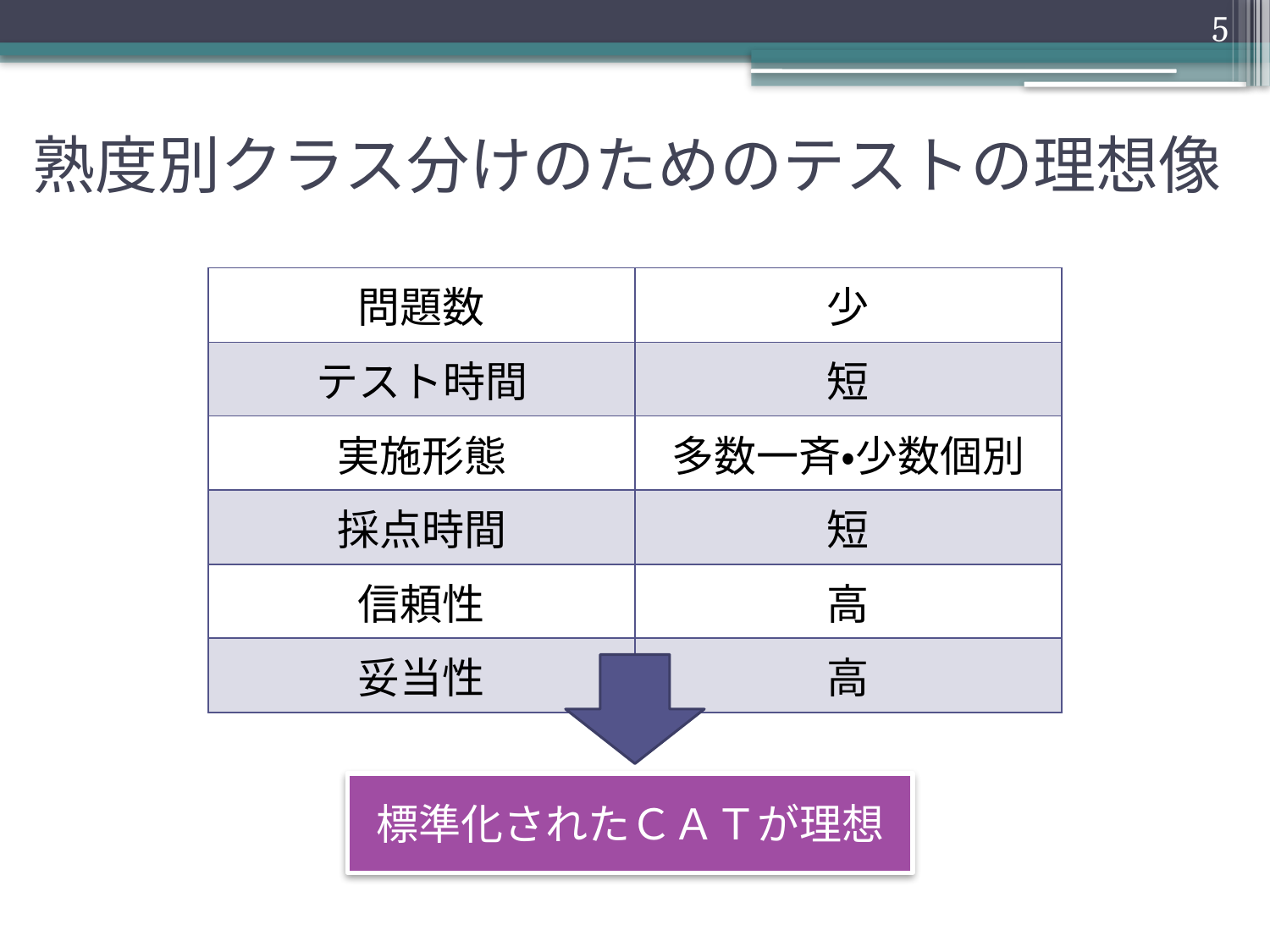

5
# 熟度別クラス分けのためのテストの理想像
| 問題数 | 少 |
| --- | --- |
| テスト時間 | 短 |
| 実施形態 | 多数一斉・少数個別 |
| 採点時間 | 短 |
| 信頼性 | 高 |
| 妥当性 | 高 |

標準化されたＣＡＴが理想